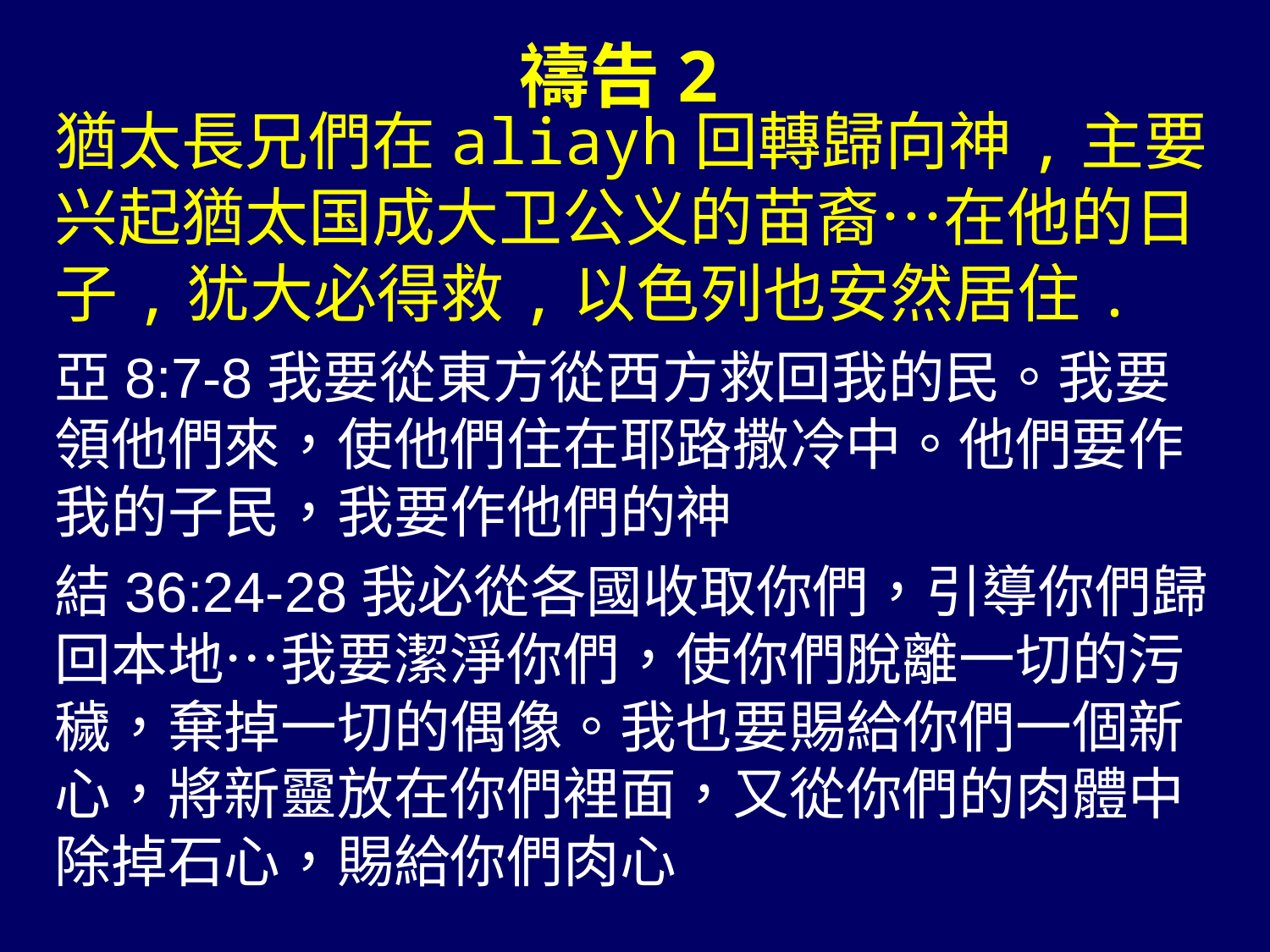

# 禱告2
猶太長兄們在aliayh回轉歸向神,主要兴起猶太国成大卫公义的苗裔…在他的日子,犹大必得救,以色列也安然居住.
亞8:7-8我要從東方從西方救回我的民。我要領他們來，使他們住在耶路撒冷中。他們要作我的子民，我要作他們的神
結36:24-28我必從各國收取你們，引導你們歸回本地…我要潔淨你們，使你們脫離一切的污穢，棄掉一切的偶像。我也要賜給你們一個新心，將新靈放在你們裡面，又從你們的肉體中除掉石心，賜給你們肉心